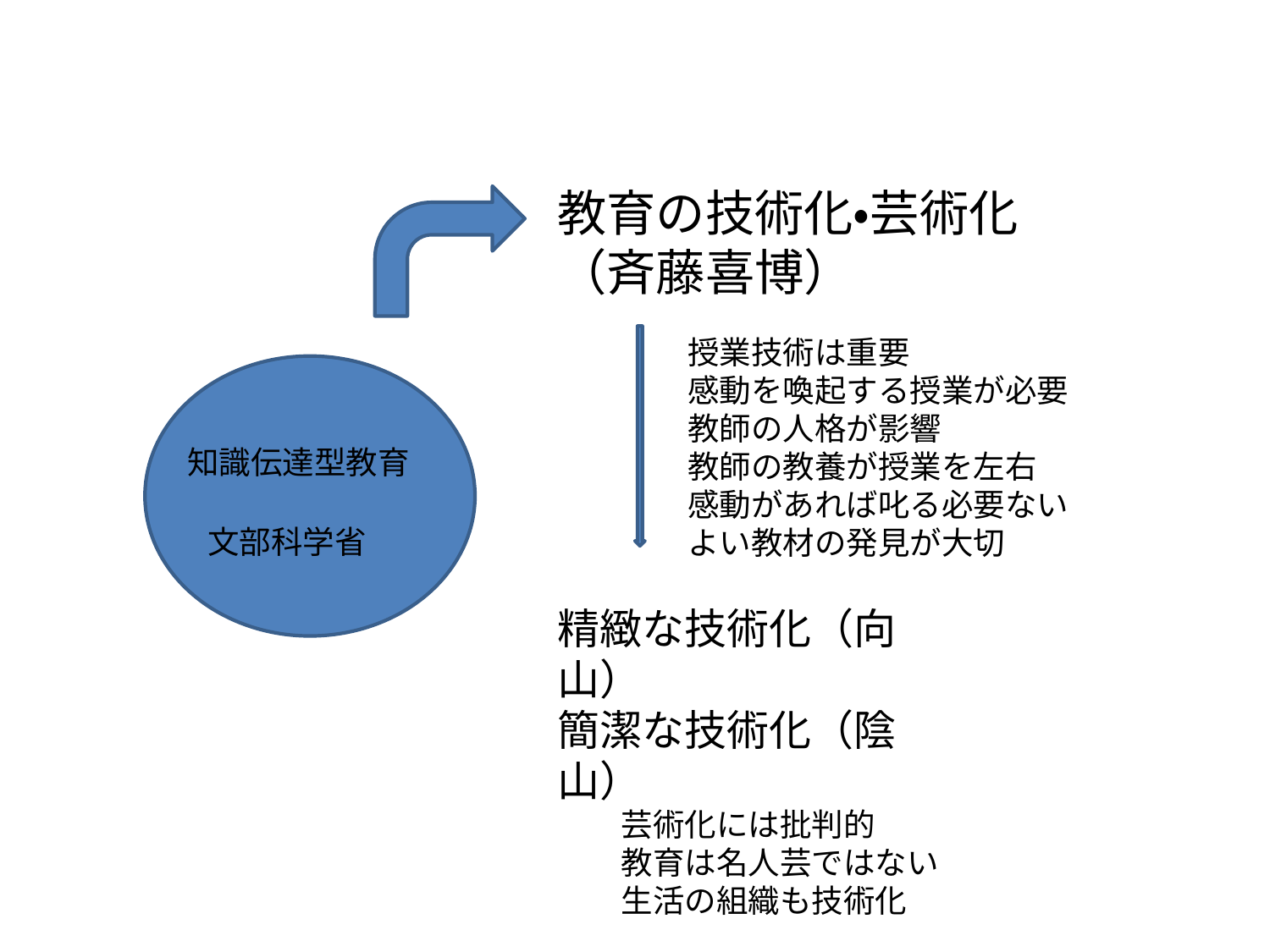

教育の技術化・芸術化（斉藤喜博）

授業技術は重要
感動を喚起する授業が必要
教師の人格が影響
教師の教養が授業を左右
感動があれば叱る必要ない
よい教材の発見が大切

知識伝達型教育
文部科学省
精緻な技術化（向山）
簡潔な技術化（陰山）
　　芸術化には批判的
　　教育は名人芸ではない
　　生活の組織も技術化